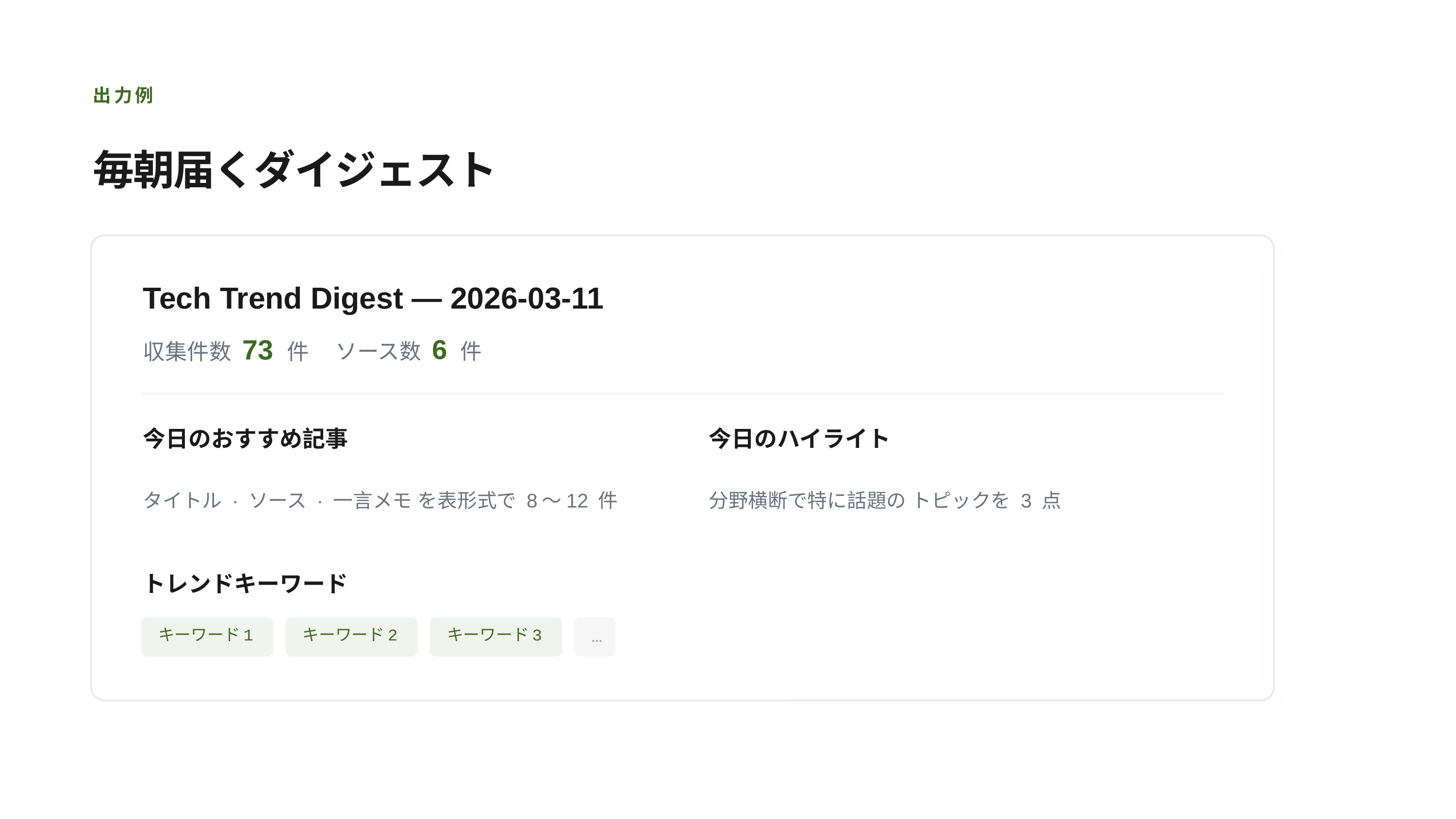

出力例
毎朝届くダイジェスト

Tech Trend Digest — 2026-03-11
収集件数 73 件
ソース数 6 件

今日のおすすめ記事
今日のハイライト
タイトル · ソース · 一言メモ を表形式で 8〜12 件
分野横断で特に話題の トピックを 3 点
トレンドキーワード

キーワード1
キーワード2
キーワード3
…